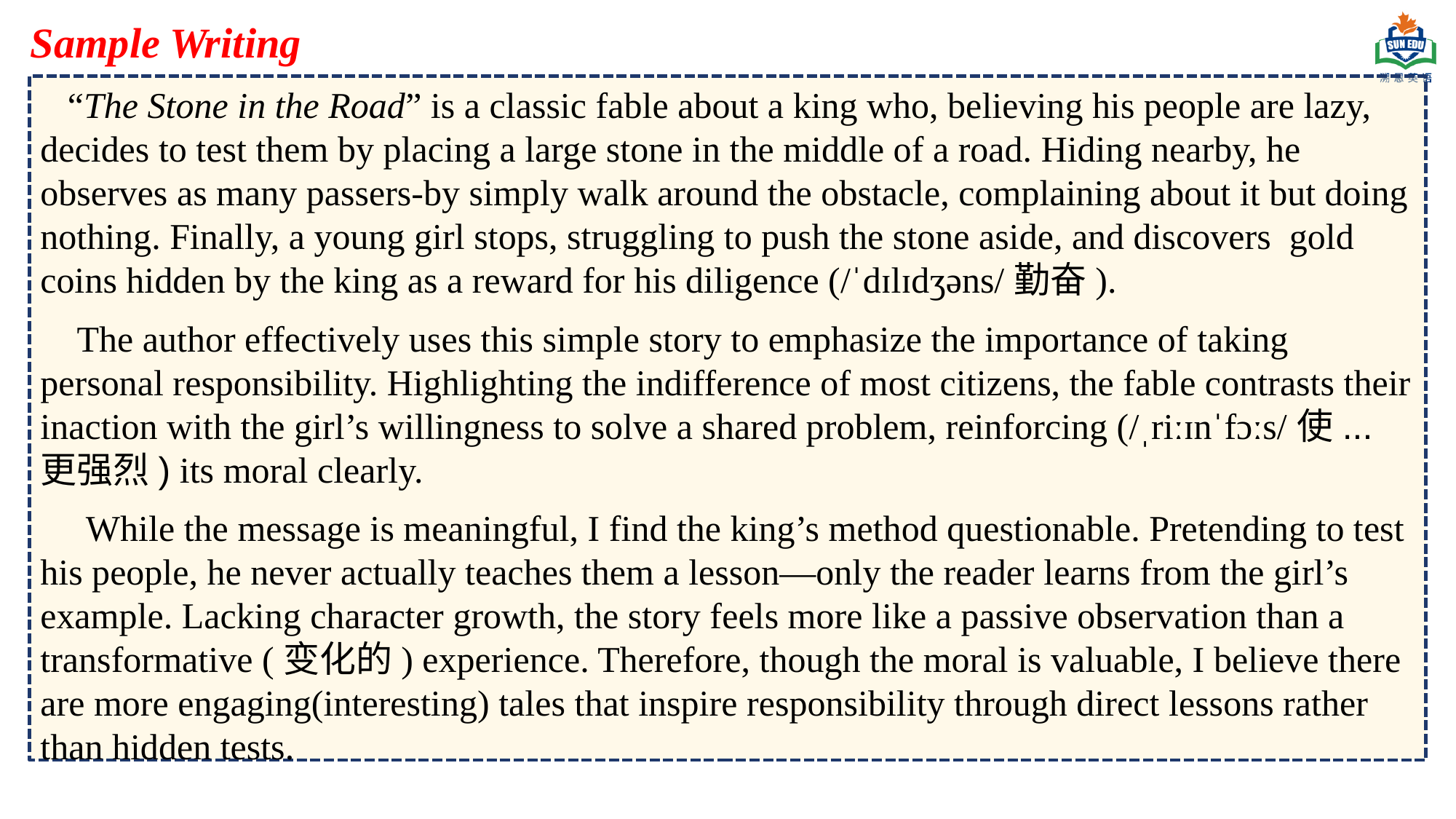

Sample Writing
   “The Stone in the Road” is a classic fable about a king who, believing his people are lazy, decides to test them by placing a large stone in the middle of a road. Hiding nearby, he observes as many passers-by simply walk around the obstacle, complaining about it but doing nothing. Finally, a young girl stops, struggling to push the stone aside, and discovers  gold coins hidden by the king as a reward for his diligence (/ˈdɪlɪdʒəns/勤奋).
    The author effectively uses this simple story to emphasize the importance of taking personal responsibility. Highlighting the indifference of most citizens, the fable contrasts their inaction with the girl’s willingness to solve a shared problem, reinforcing (/ˌriːɪnˈfɔːs/使...更强烈) its moral clearly.
     While the message is meaningful, I find the king’s method questionable. Pretending to test his people, he never actually teaches them a lesson—only the reader learns from the girl’s example. Lacking character growth, the story feels more like a passive observation than a transformative (变化的) experience. Therefore, though the moral is valuable, I believe there are more engaging(interesting) tales that inspire responsibility through direct lessons rather than hidden tests.